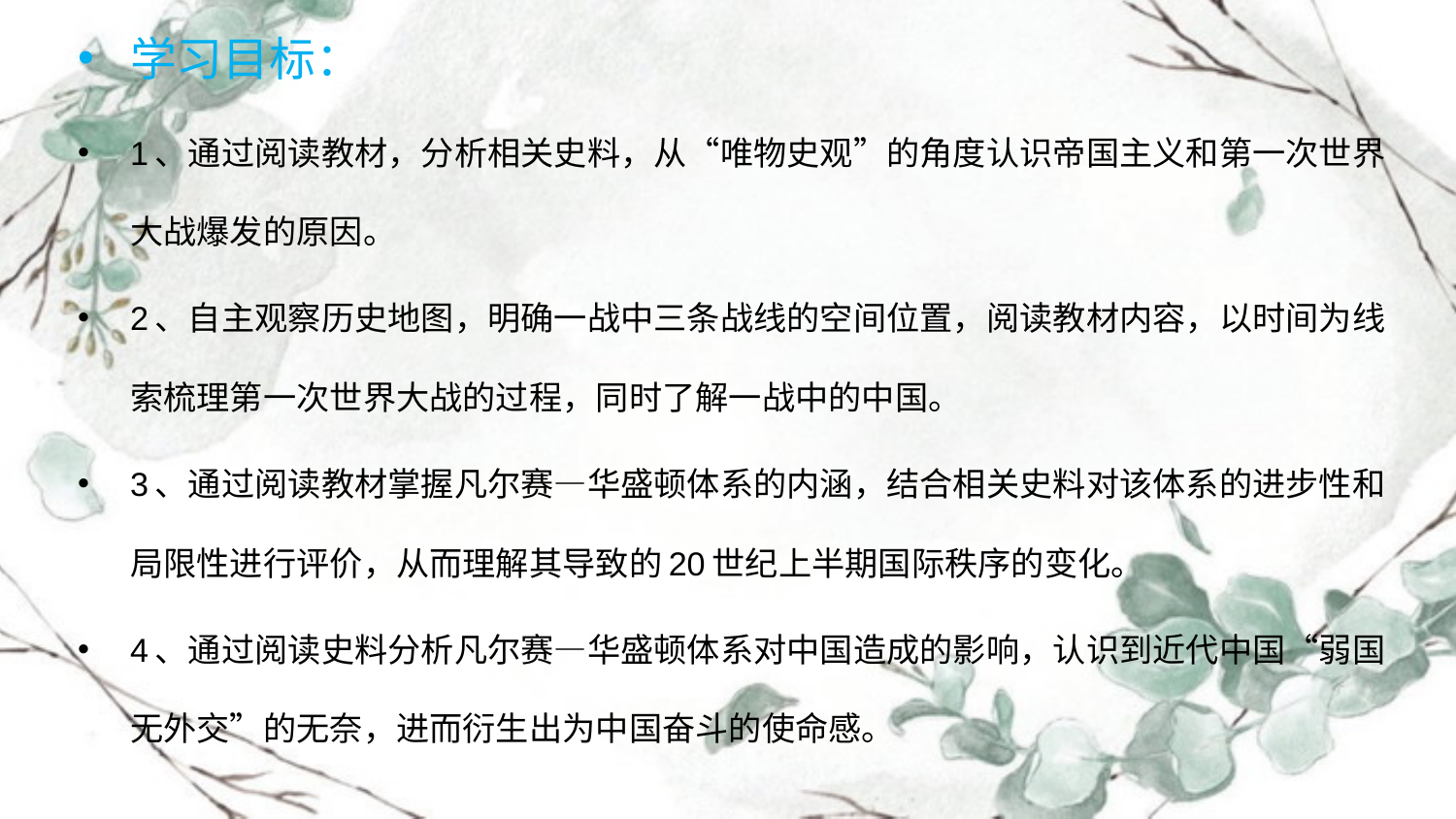

学习目标：
1、通过阅读教材，分析相关史料，从“唯物史观”的角度认识帝国主义和第一次世界大战爆发的原因。
2、自主观察历史地图，明确一战中三条战线的空间位置，阅读教材内容，以时间为线索梳理第一次世界大战的过程，同时了解一战中的中国。
3、通过阅读教材掌握凡尔赛—华盛顿体系的内涵，结合相关史料对该体系的进步性和局限性进行评价，从而理解其导致的20世纪上半期国际秩序的变化。
4、通过阅读史料分析凡尔赛—华盛顿体系对中国造成的影响，认识到近代中国“弱国无外交”的无奈，进而衍生出为中国奋斗的使命感。